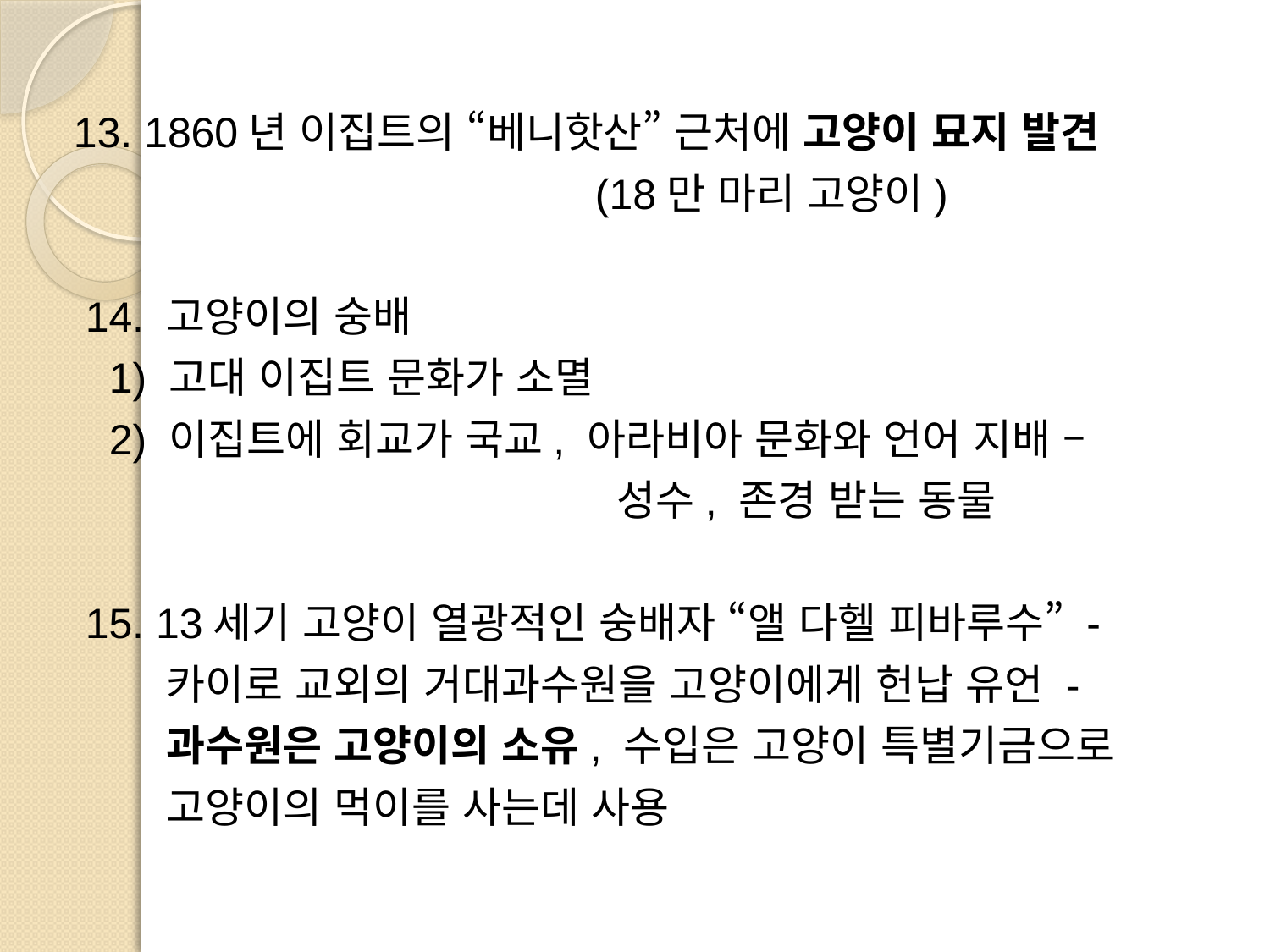

13. 1860년 이집트의 “베니핫산” 근처에 고양이 묘지 발견
                                            (18만 마리 고양이)

 14. 고양이의 숭배
   1) 고대 이집트 문화가 소멸
   2) 이집트에 회교가 국교, 아라비아 문화와 언어 지배 –
                                             성수, 존경 받는 동물

 15. 13세기 고양이 열광적인 숭배자 “앨 다헬 피바루수” -
       카이로 교외의 거대과수원을 고양이에게 헌납 유언 -
       과수원은 고양이의 소유, 수입은 고양이 특별기금으로
       고양이의 먹이를 사는데 사용